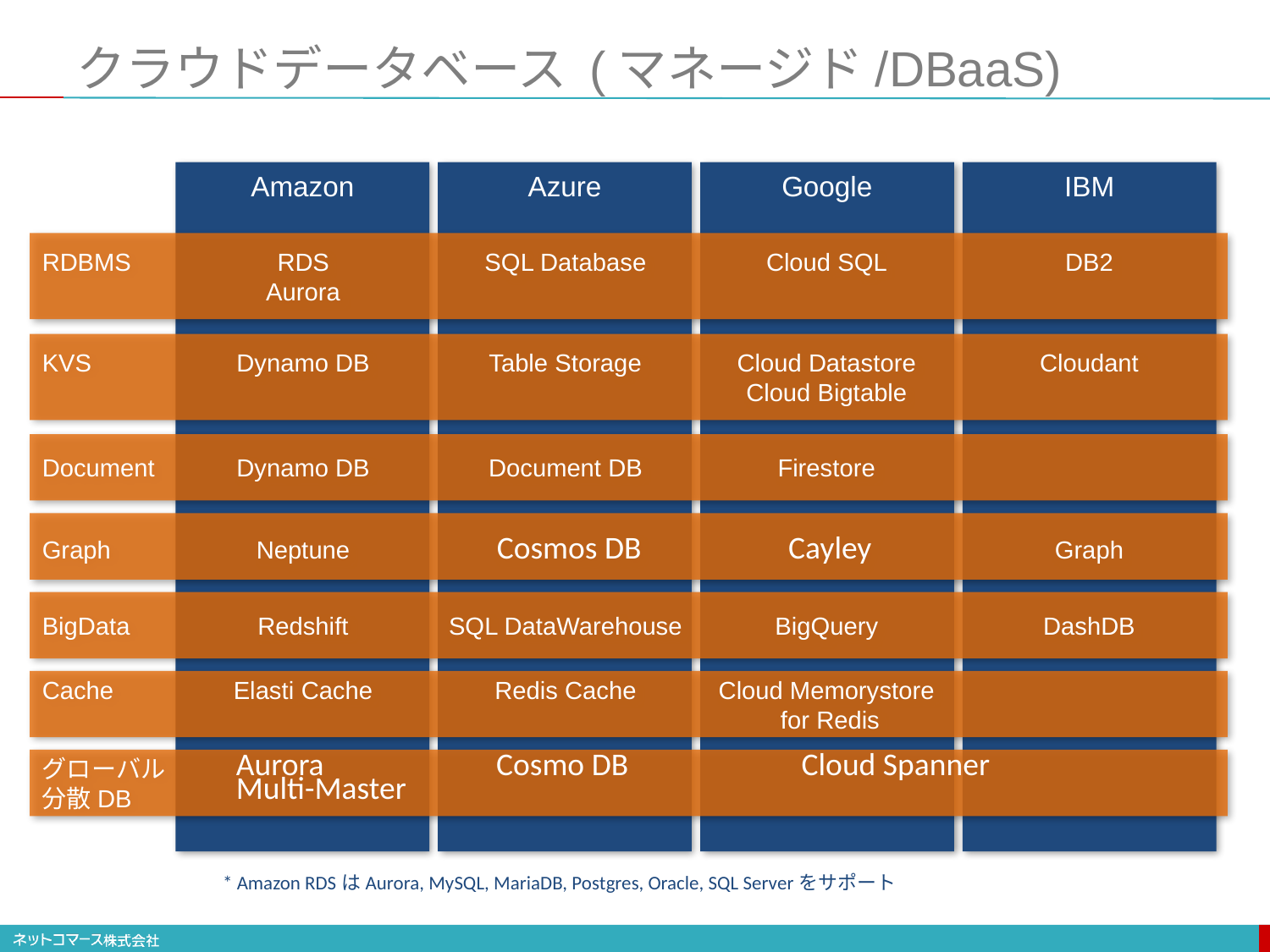

# クラウドデータベース (マネージド/DBaaS)
Amazon
Azure
Google
IBM
RDBMS	RDS	SQL Database	Cloud SQL	DB2
	Aurora
KVS	Dynamo DB	 Table Storage 	Cloud Datastore	Cloudant
			Cloud Bigtable
Document	Dynamo DB	Document DB	Firestore
Graph	Neptune	 Cosmos DB	 Cayley	Graph
BigData	Redshift	SQL DataWarehouse	BigQuery	DashDB
Cache	Elasti Cache	Redis Cache	Cloud Memorystore
			 for Redis
グローバル
分散DB
Aurora                        Cosmo DB	        Cloud Spanner
Multi-Master
* Amazon RDSはAurora, MySQL, MariaDB, Postgres, Oracle, SQL Serverをサポート